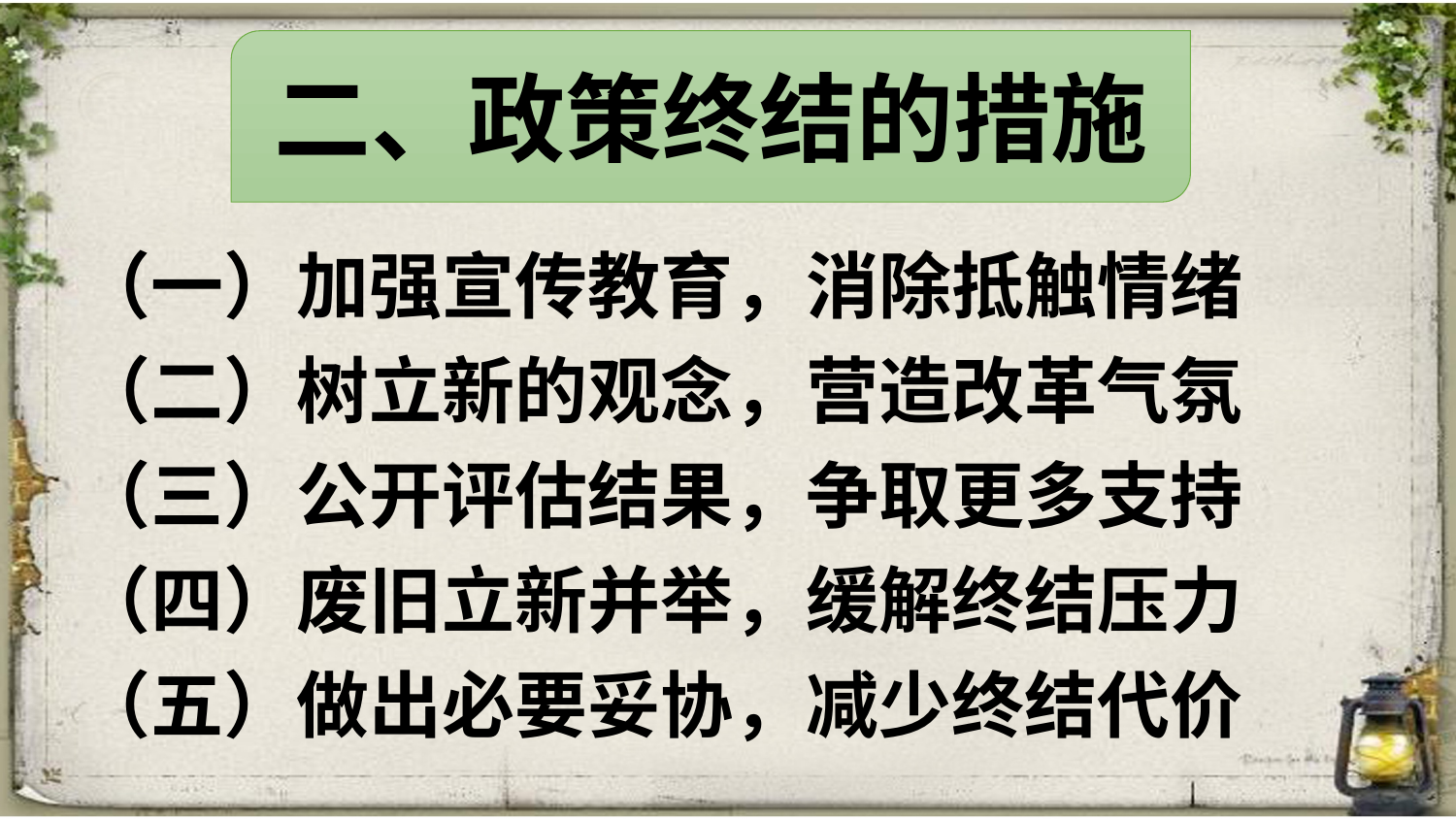

二、政策终结的措施
（一）加强宣传教育，消除抵触情绪
（二）树立新的观念，营造改革气氛
（三）公开评估结果，争取更多支持
（四）废旧立新并举，缓解终结压力
（五）做出必要妥协，减少终结代价